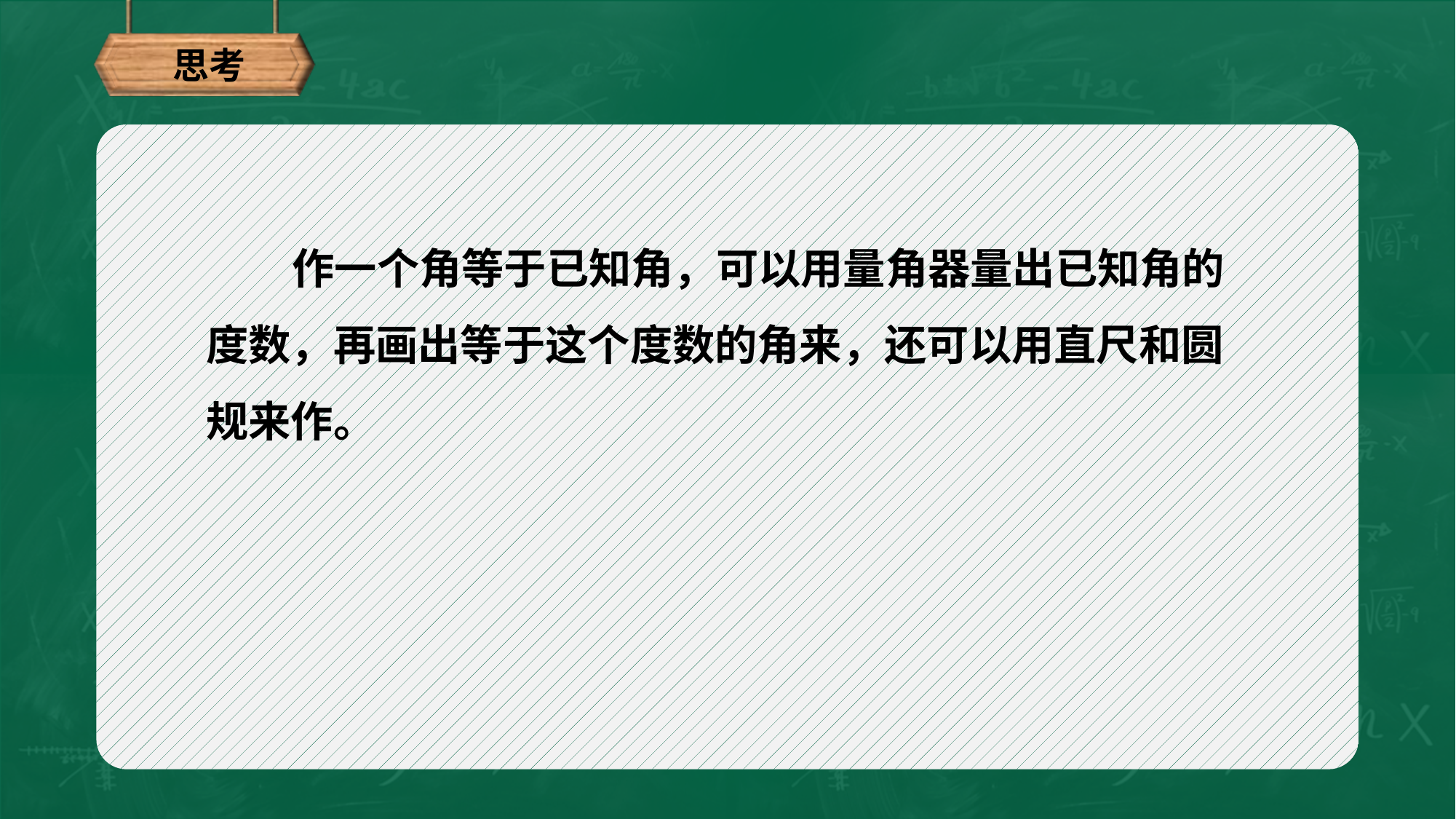

思考
作一个角等于已知角，可以用量角器量出已知角的度数，再画出等于这个度数的角来，还可以用直尺和圆规来作。